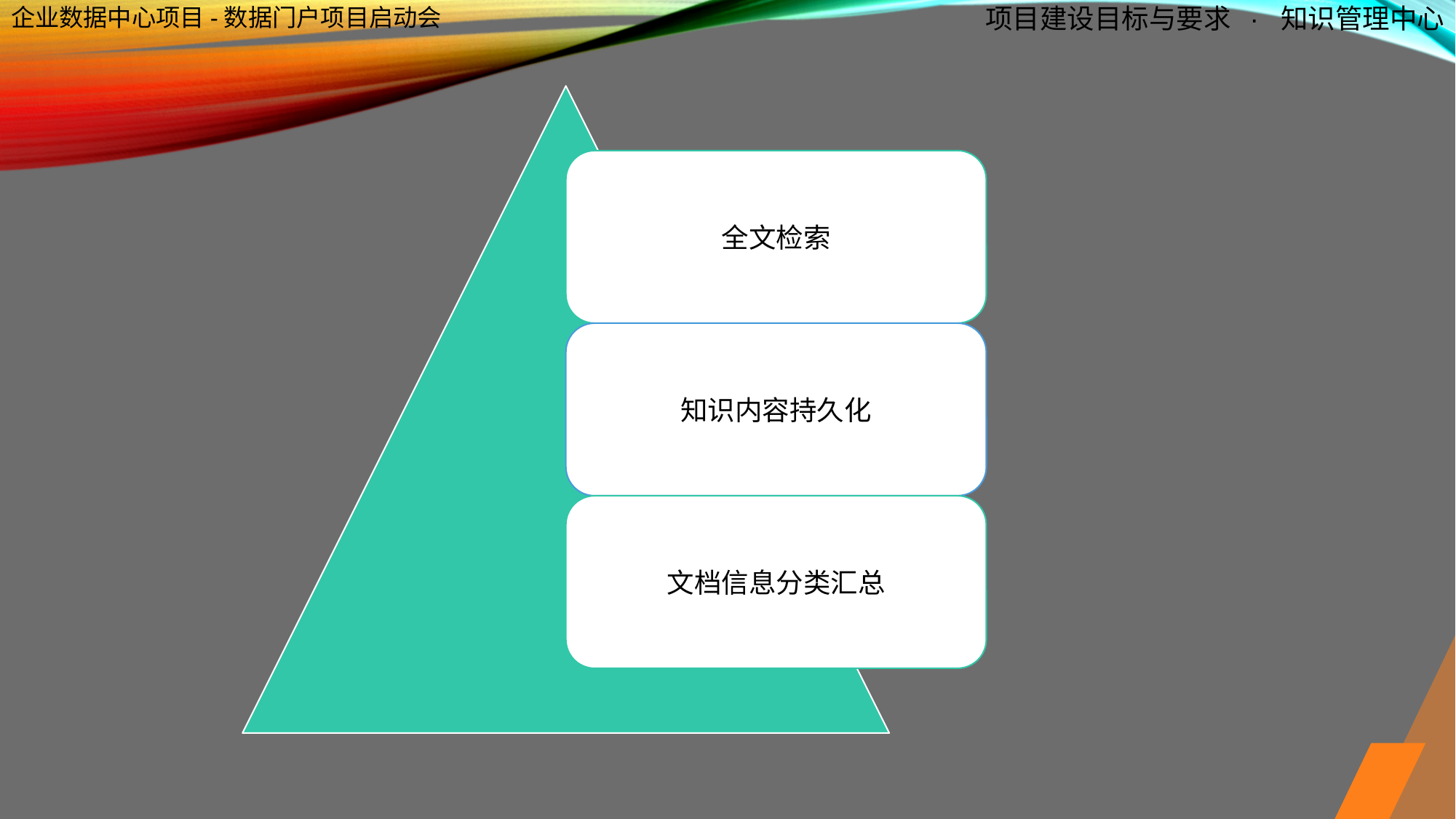

企业数据中心项目-数据门户项目启动会
项目建设目标与要求  ·  知识管理中心
全文检索
知识内容持久化
文档信息分类汇总